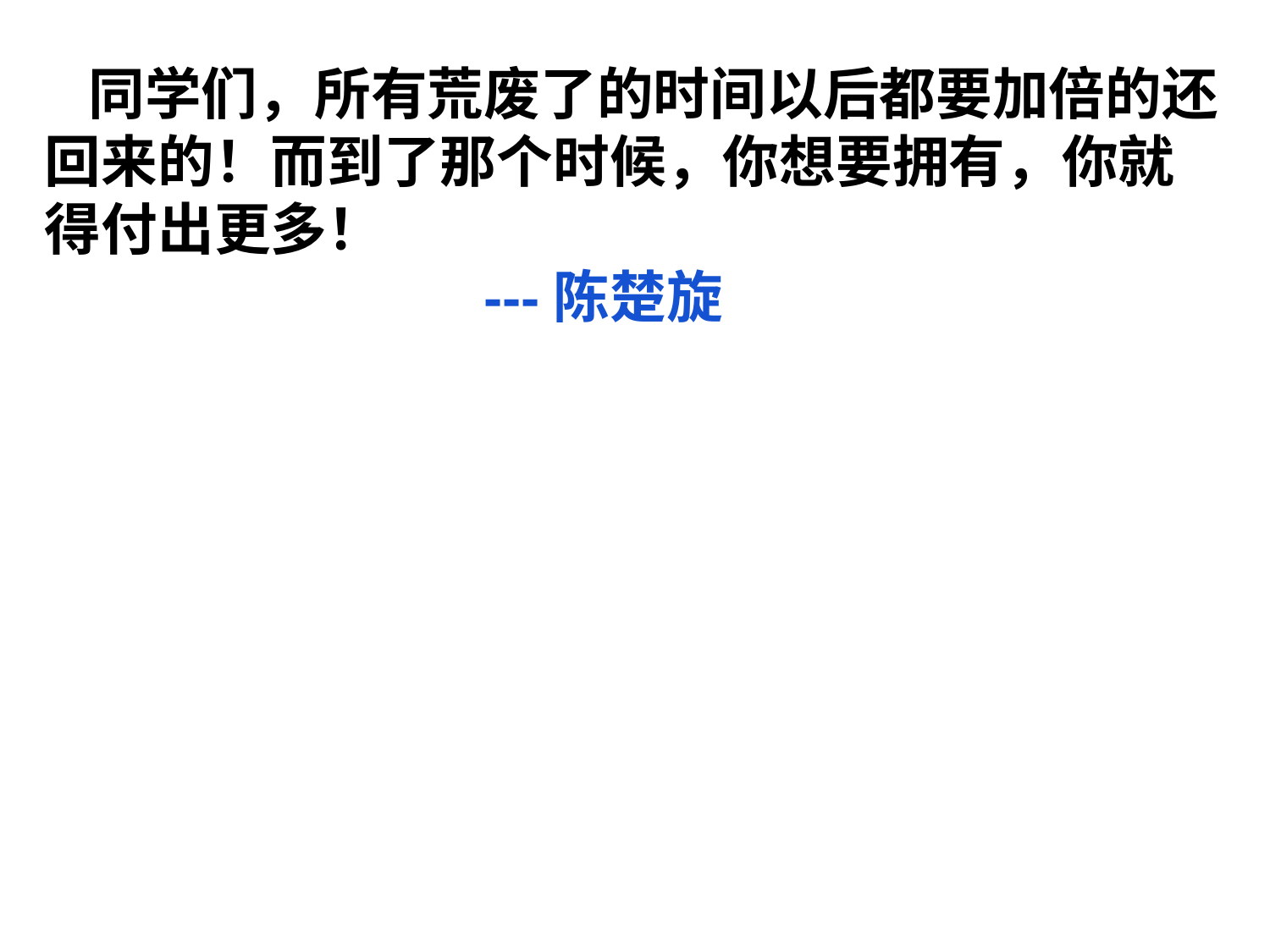

同学们，所有荒废了的时间以后都要加倍的还回来的！而到了那个时候，你想要拥有，你就得付出更多！
                            ---陈楚旋